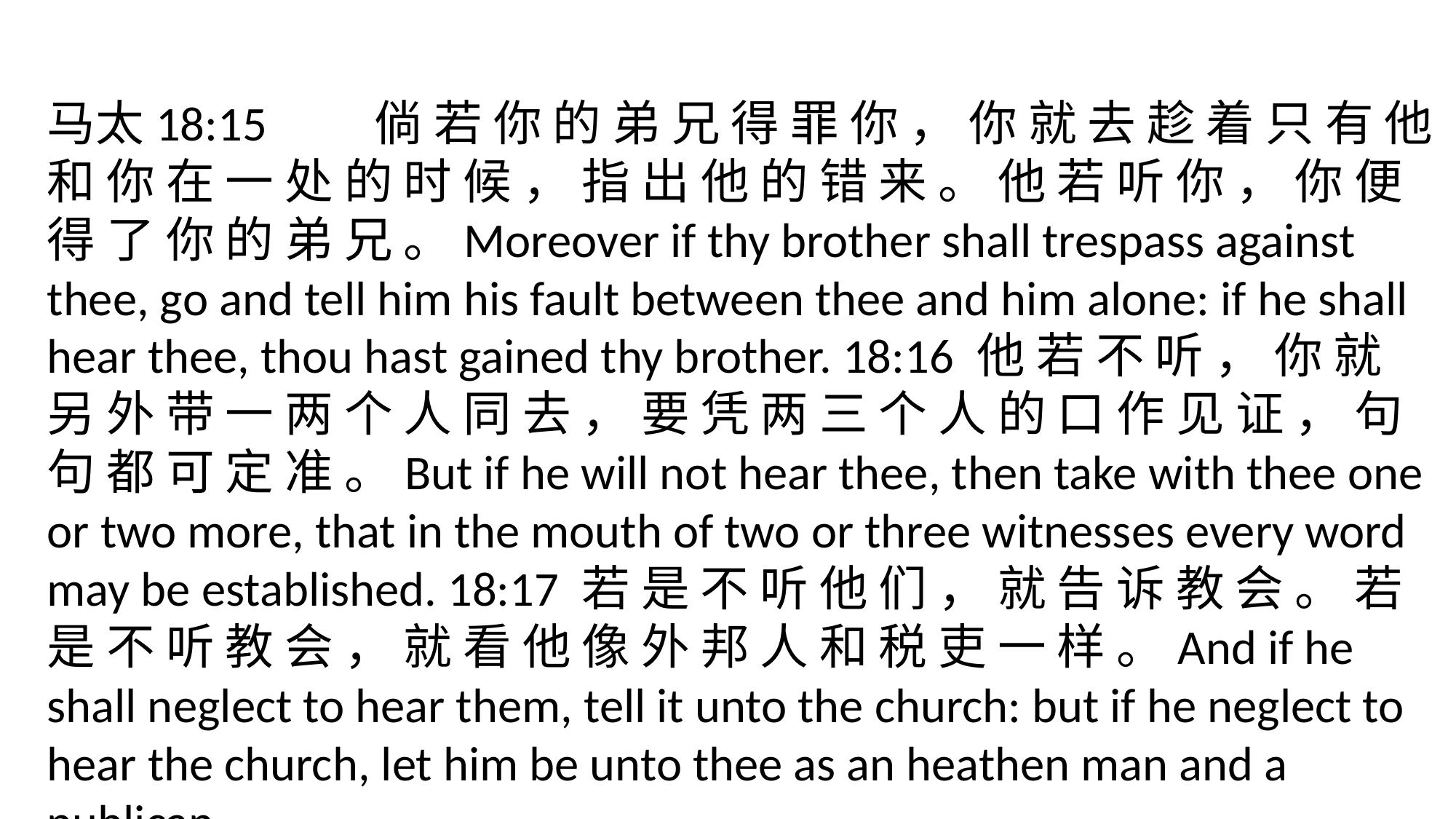

马太18:15	倘 若 你 的 弟 兄 得 罪 你 ， 你 就 去 趁 着 只 有 他 和 你 在 一 处 的 时 候 ， 指 出 他 的 错 来 。 他 若 听 你 ， 你 便 得 了 你 的 弟 兄 。Moreover if thy brother shall trespass against thee, go and tell him his fault between thee and him alone: if he shall hear thee, thou hast gained thy brother. 18:16 他 若 不 听 ， 你 就 另 外 带 一 两 个 人 同 去 ， 要 凭 两 三 个 人 的 口 作 见 证 ， 句 句 都 可 定 准 。But if he will not hear thee, then take with thee one or two more, that in the mouth of two or three witnesses every word may be established. 18:17 若 是 不 听 他 们 ， 就 告 诉 教 会 。 若 是 不 听 教 会 ， 就 看 他 像 外 邦 人 和 税 吏 一 样 。And if he shall neglect to hear them, tell it unto the church: but if he neglect to hear the church, let him be unto thee as an heathen man and a publican.